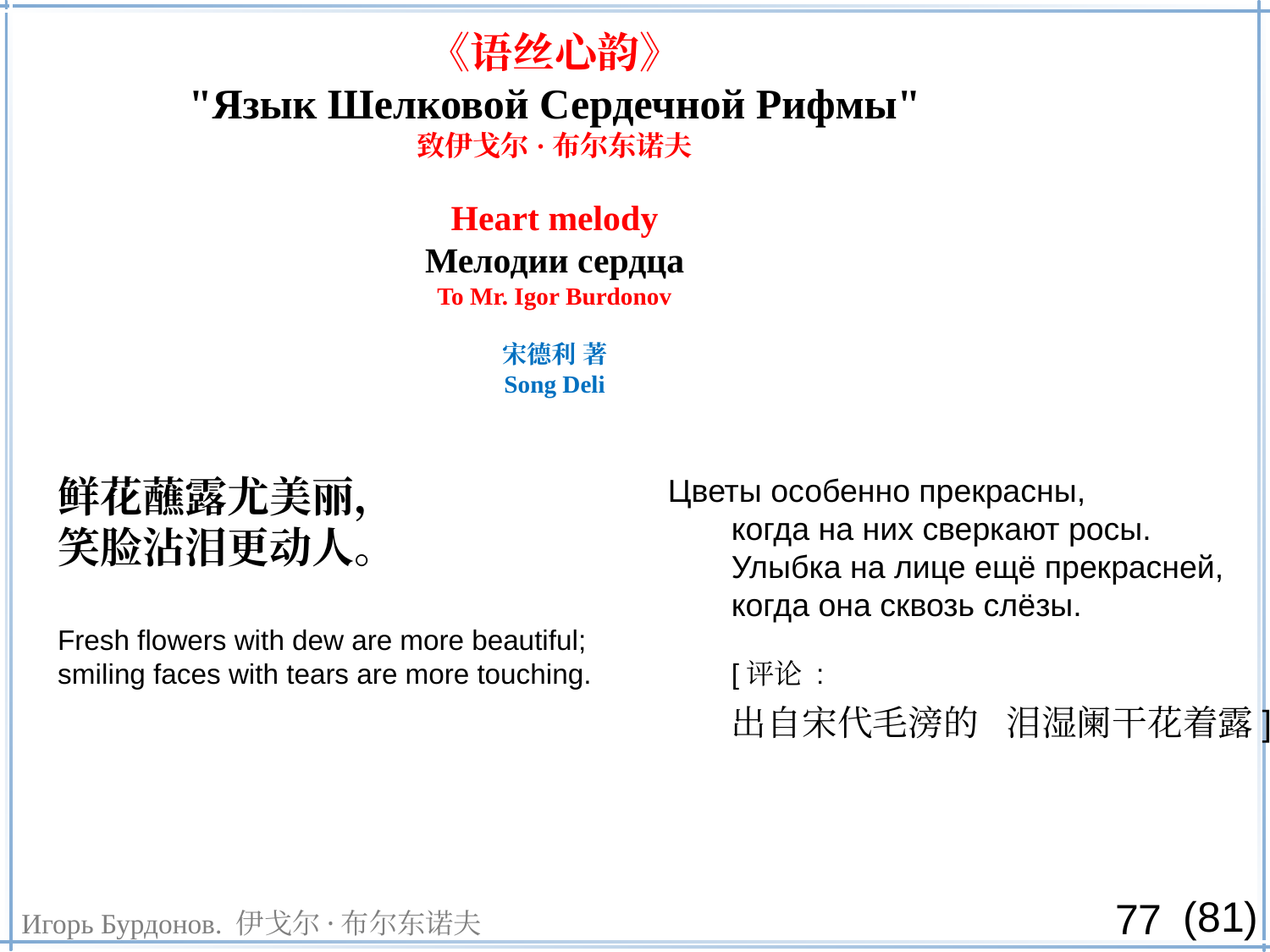

《语丝心韵》
"Язык Шелковой Сердечной Рифмы"
致伊戈尔·布尔东诺夫

Heart melody
Мелодии сердца
To Mr. Igor Burdonov

宋德利 著
Song Deli

鲜花蘸露尤美丽，
笑脸沾泪更动人。

Fresh flowers with dew are more beautiful;
smiling faces with tears are more touching.
Цветы особенно прекрасны,
когда на них сверкают росы.
Улыбка на лице ещё прекрасней,
когда она сквозь слёзы.

[评论 :
出自宋代毛滂的   泪湿阑干花着露]
77
(81)
Игорь Бурдонов. 伊戈尔·布尔东诺夫